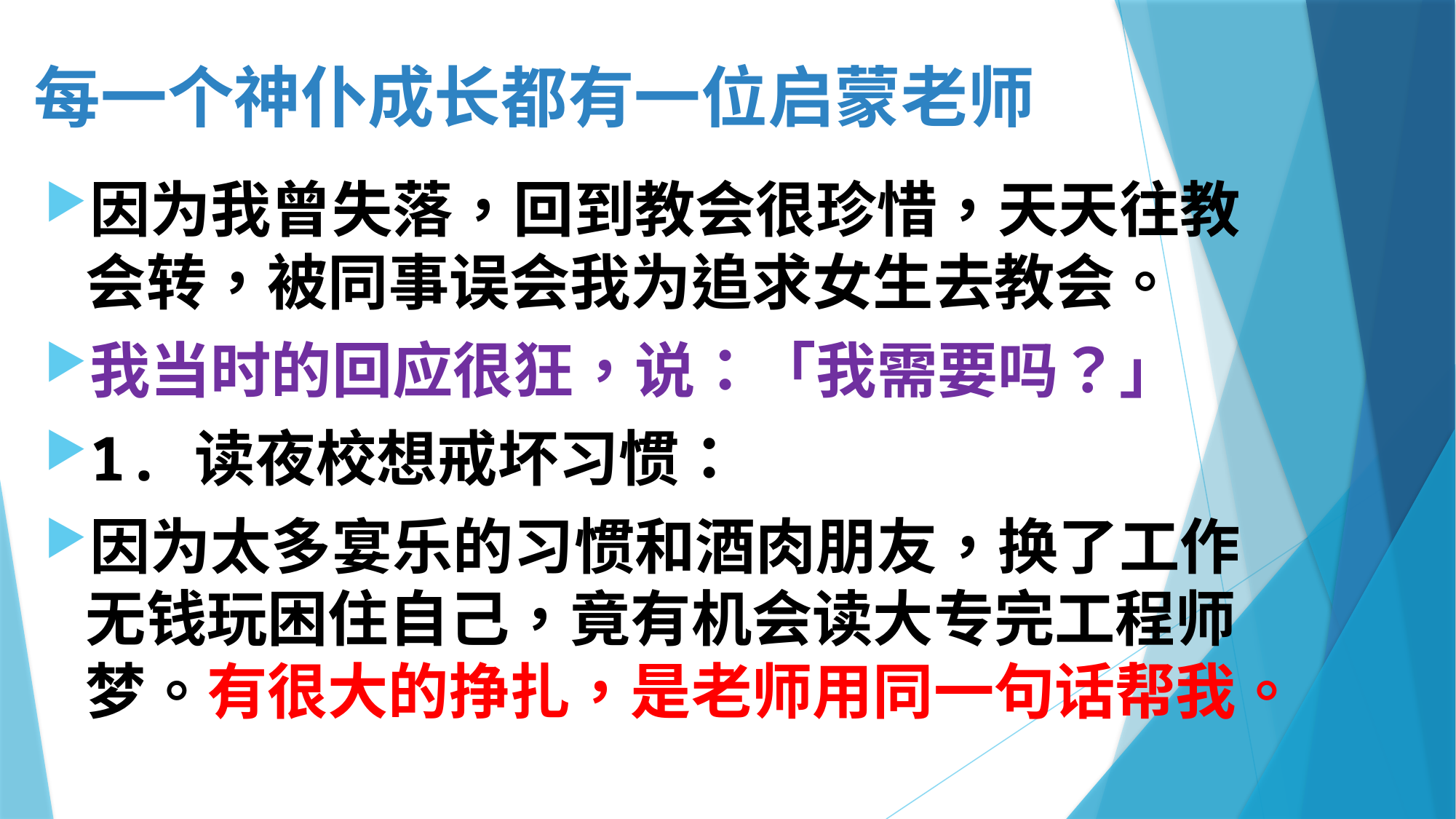

# 每一个神仆成长都有一位启蒙老师
因为我曾失落，回到教会很珍惜，天天往教会转，被同事误会我为追求女生去教会。
我当时的回应很狂，说：「我需要吗？」
1.	读夜校想戒坏习惯：
因为太多宴乐的习惯和酒肉朋友，换了工作无钱玩困住自己，竟有机会读大专完工程师梦。有很大的挣扎，是老师用同一句话帮我。